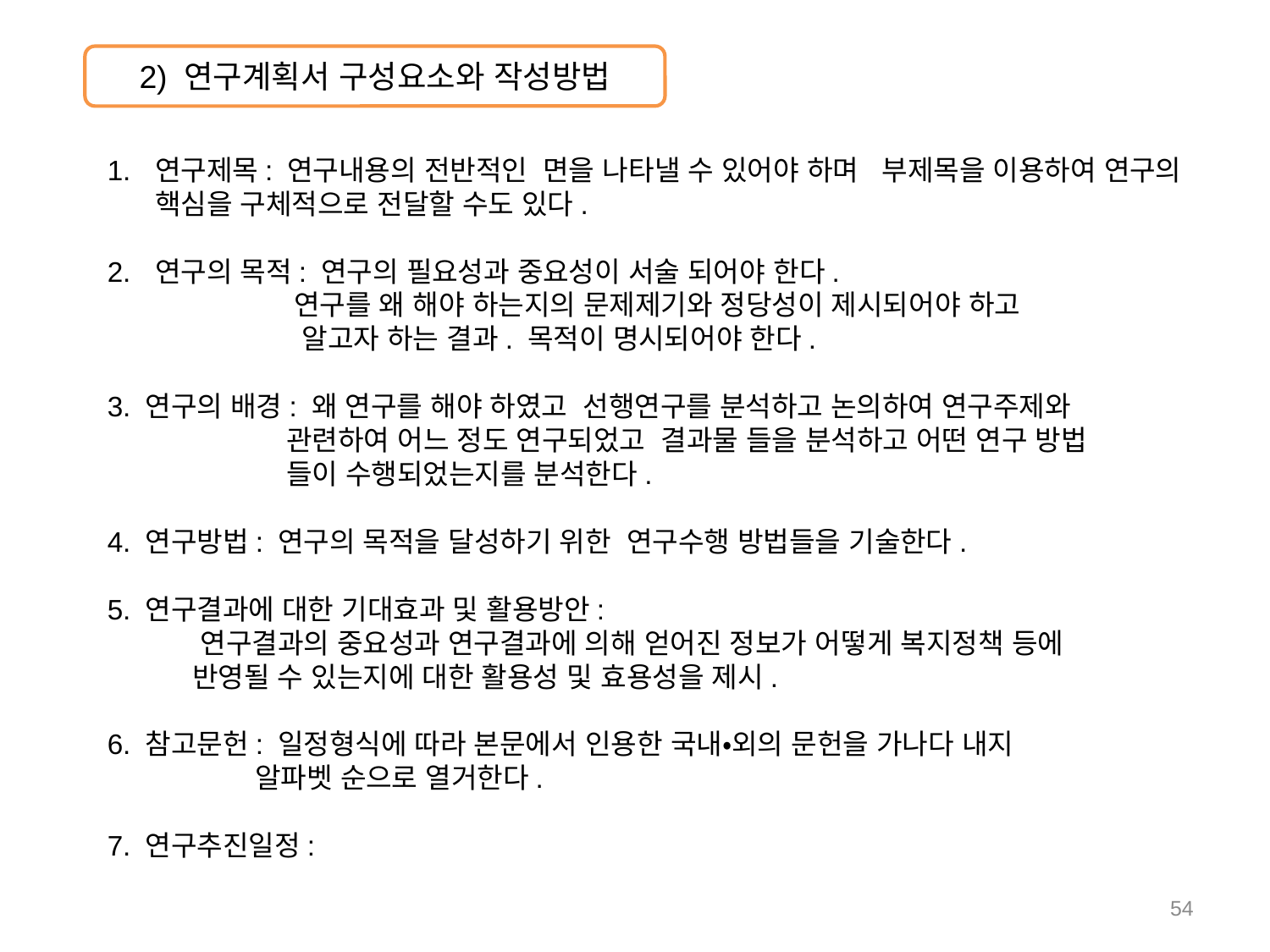

2) 연구계획서 구성요소와 작성방법
연구제목: 연구내용의 전반적인  면을 나타낼 수 있어야 하며   부제목을 이용하여 연구의 핵심을 구체적으로 전달할 수도 있다.

연구의 목적: 연구의 필요성과 중요성이 서술 되어야 한다.
                       연구를 왜 해야 하는지의 문제제기와 정당성이 제시되어야 하고
                        알고자 하는 결과. 목적이 명시되어야 한다.

3. 연구의 배경: 왜 연구를 해야 하였고  선행연구를 분석하고 논의하여 연구주제와
                      관련하여 어느 정도 연구되었고  결과물 들을 분석하고 어떤 연구 방법
                      들이 수행되었는지를 분석한다.

4. 연구방법: 연구의 목적을 달성하기 위한  연구수행 방법들을 기술한다.

5. 연구결과에 대한 기대효과 및 활용방안:
           연구결과의 중요성과 연구결과에 의해 얻어진 정보가 어떻게 복지정책 등에
          반영될 수 있는지에 대한 활용성 및 효용성을 제시.

6. 참고문헌: 일정형식에 따라 본문에서 인용한 국내•외의 문헌을 가나다 내지
                  알파벳 순으로 열거한다.

7. 연구추진일정:
54